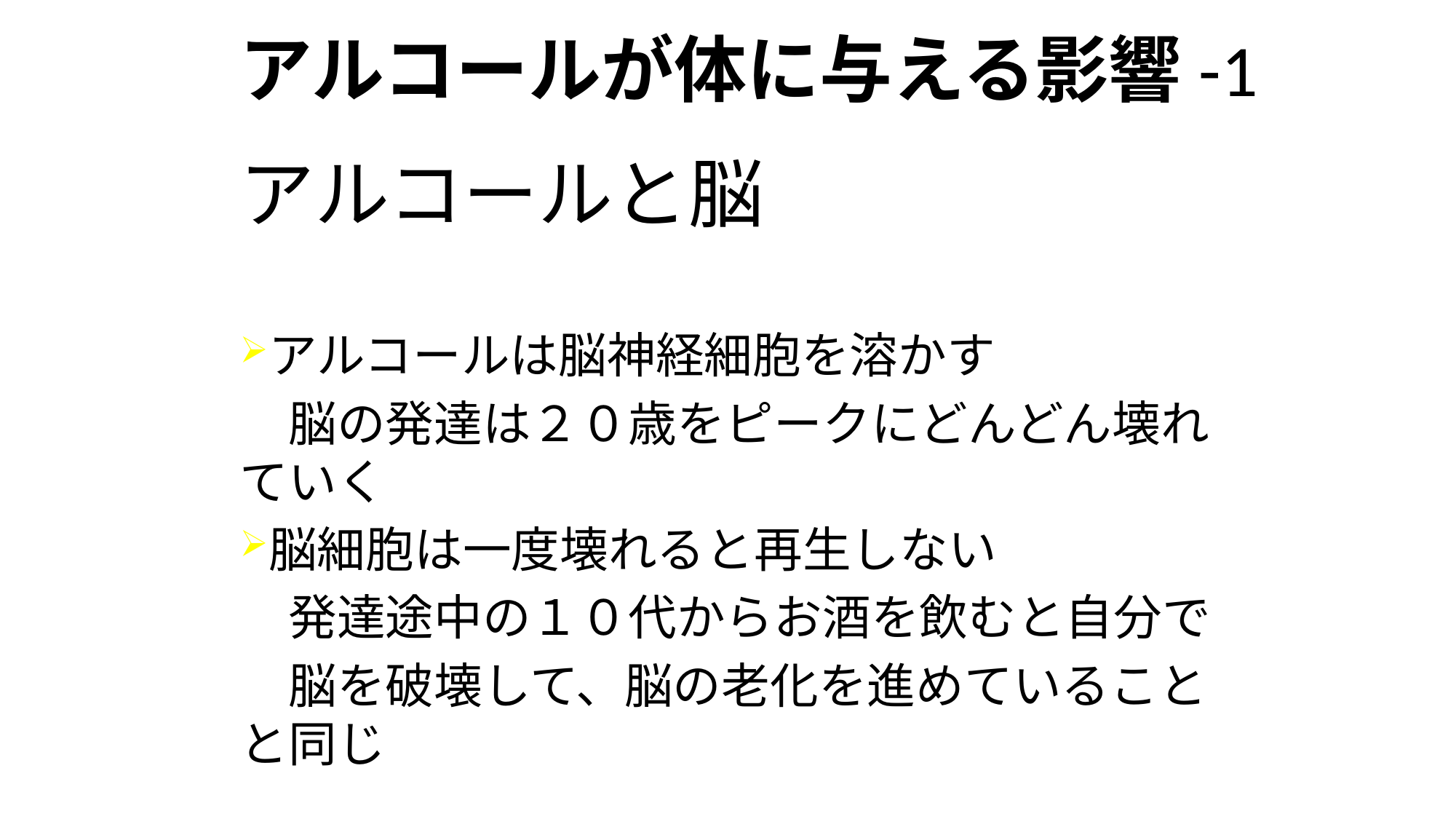

# アルコールが体に与える影響-1
アルコールと脳

アルコールは脳神経細胞を溶かす
　脳の発達は２０歳をピークにどんどん壊れていく
脳細胞は一度壊れると再生しない
　発達途中の１０代からお酒を飲むと自分で
　脳を破壊して、脳の老化を進めていることと同じ